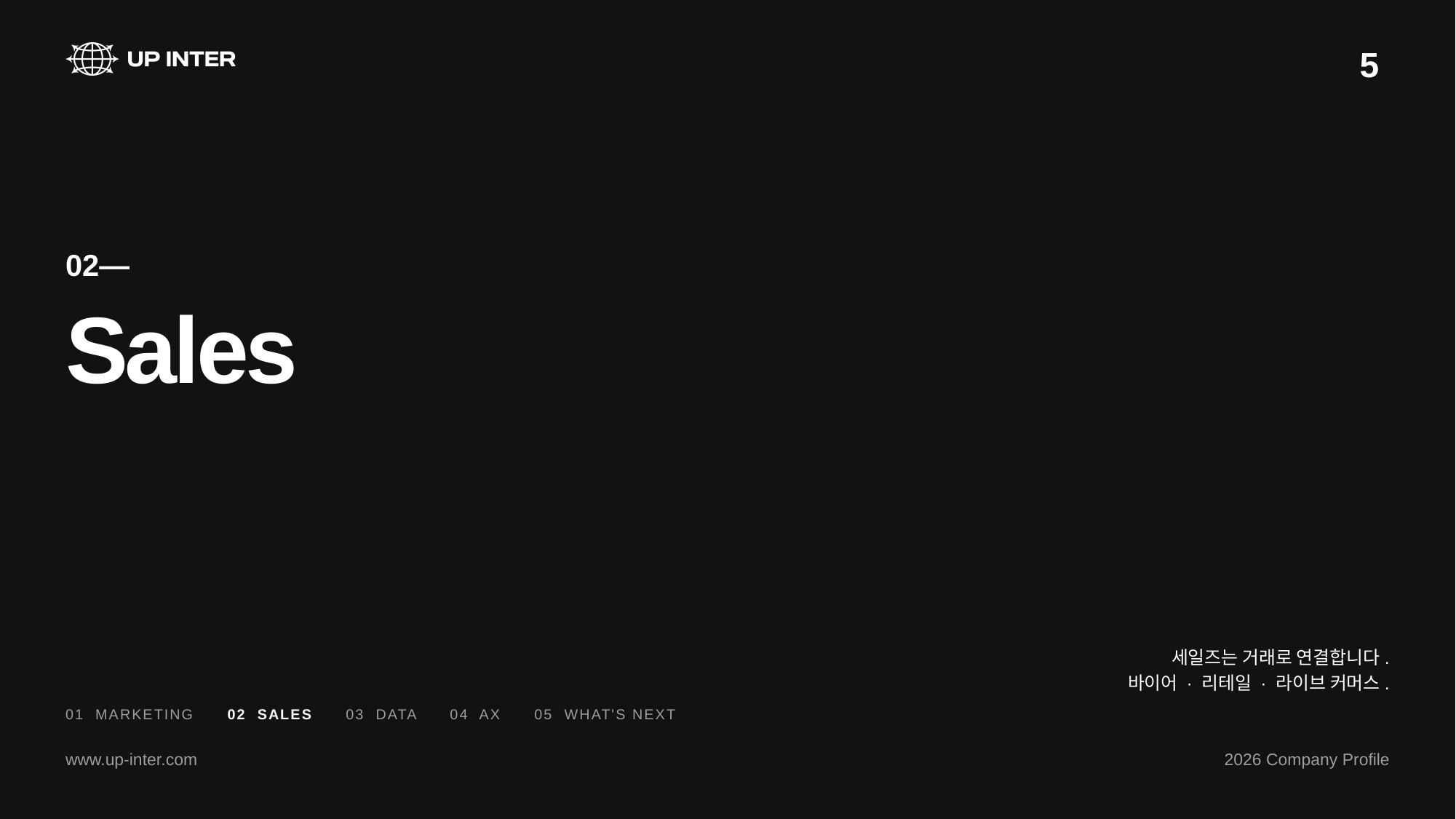

5
02—
Sales
세일즈는 거래로 연결합니다.
바이어 · 리테일 · 라이브 커머스.
01  MARKETING      02  SALES      03  DATA      04  AX      05  WHAT'S NEXT